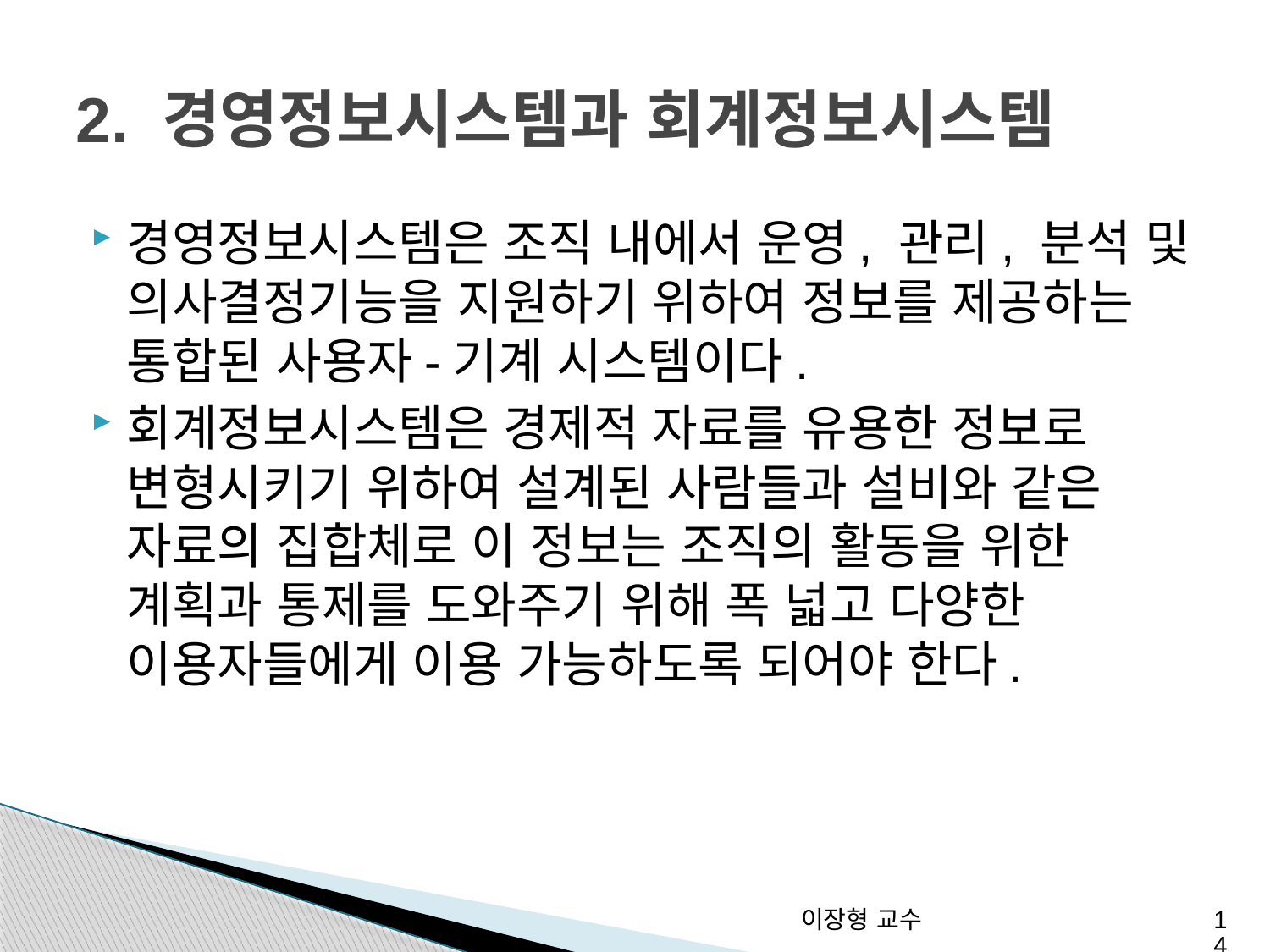

# 2. 경영정보시스템과 회계정보시스템
경영정보시스템은 조직 내에서 운영, 관리, 분석 및 의사결정기능을 지원하기 위하여 정보를 제공하는 통합된 사용자-기계 시스템이다.
회계정보시스템은 경제적 자료를 유용한 정보로 변형시키기 위하여 설계된 사람들과 설비와 같은 자료의 집합체로 이 정보는 조직의 활동을 위한 계획과 통제를 도와주기 위해 폭 넓고 다양한 이용자들에게 이용 가능하도록 되어야 한다.
이장형 교수
14